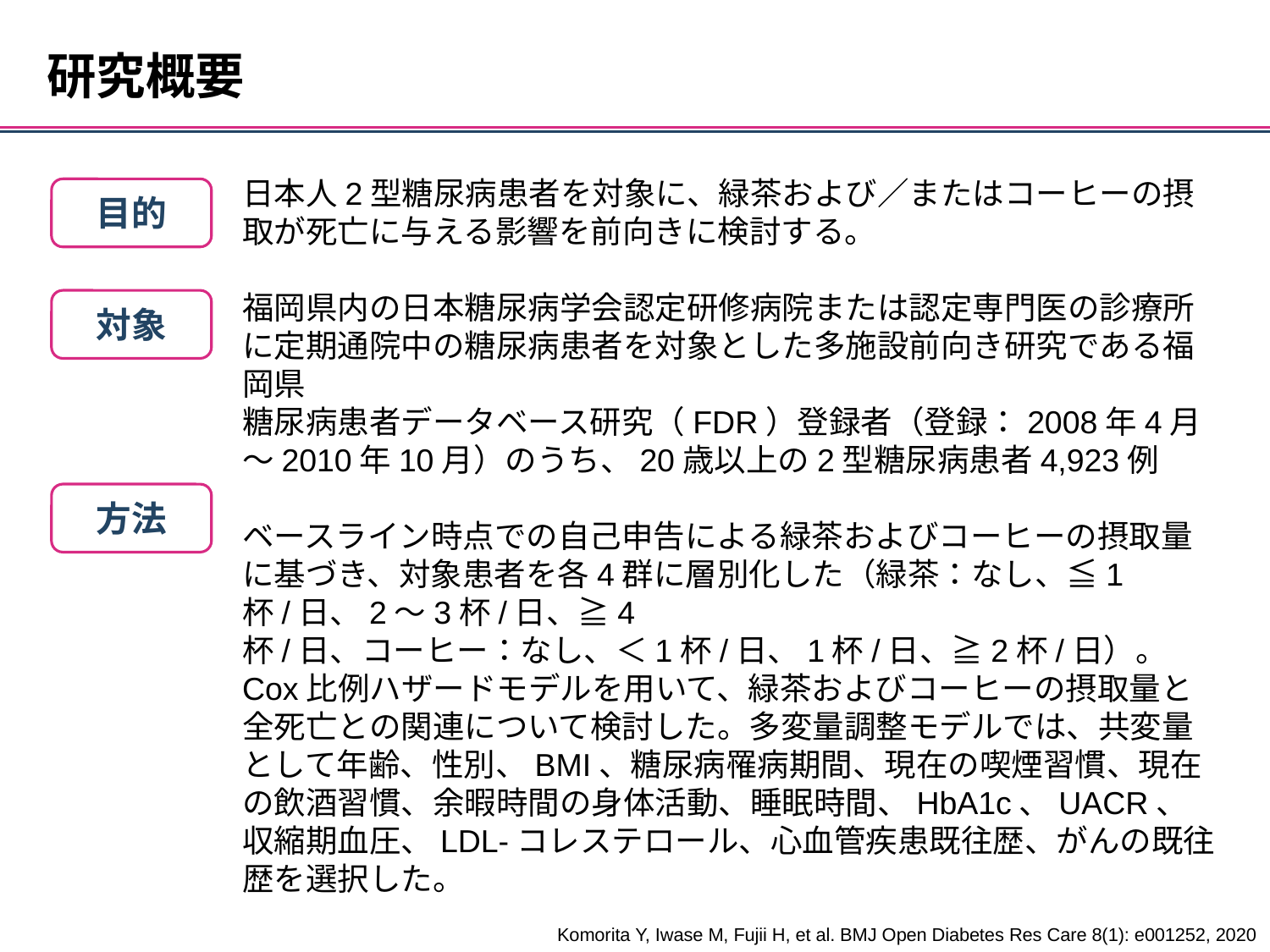

研究概要
日本人2型糖尿病患者を対象に、緑茶および／またはコーヒーの摂取が死亡に与える影響を前向きに検討する。

福岡県内の日本糖尿病学会認定研修病院または認定専門医の診療所に定期通院中の糖尿病患者を対象とした多施設前向き研究である福岡県
糖尿病患者データベース研究（FDR）登録者（登録：2008年4月～2010年10月）のうち、20歳以上の2型糖尿病患者4,923例

ベースライン時点での自己申告による緑茶およびコーヒーの摂取量に基づき、対象患者を各4群に層別化した（緑茶：なし、≦1杯/日、2～3杯/日、≧4
杯/日、コーヒー：なし、＜1杯/日、1杯/日、≧2杯/日）。
Cox比例ハザードモデルを用いて、緑茶およびコーヒーの摂取量と全死亡との関連について検討した。多変量調整モデルでは、共変量として年齢、性別、BMI、糖尿病罹病期間、現在の喫煙習慣、現在の飲酒習慣、余暇時間の身体活動、睡眠時間、HbA1c、UACR、収縮期血圧、LDL-コレステロール、心血管疾患既往歴、がんの既往歴を選択した。

目的

対象

方法
Komorita Y, Iwase M, Fujii H, et al. BMJ Open Diabetes Res Care 8(1): e001252, 2020